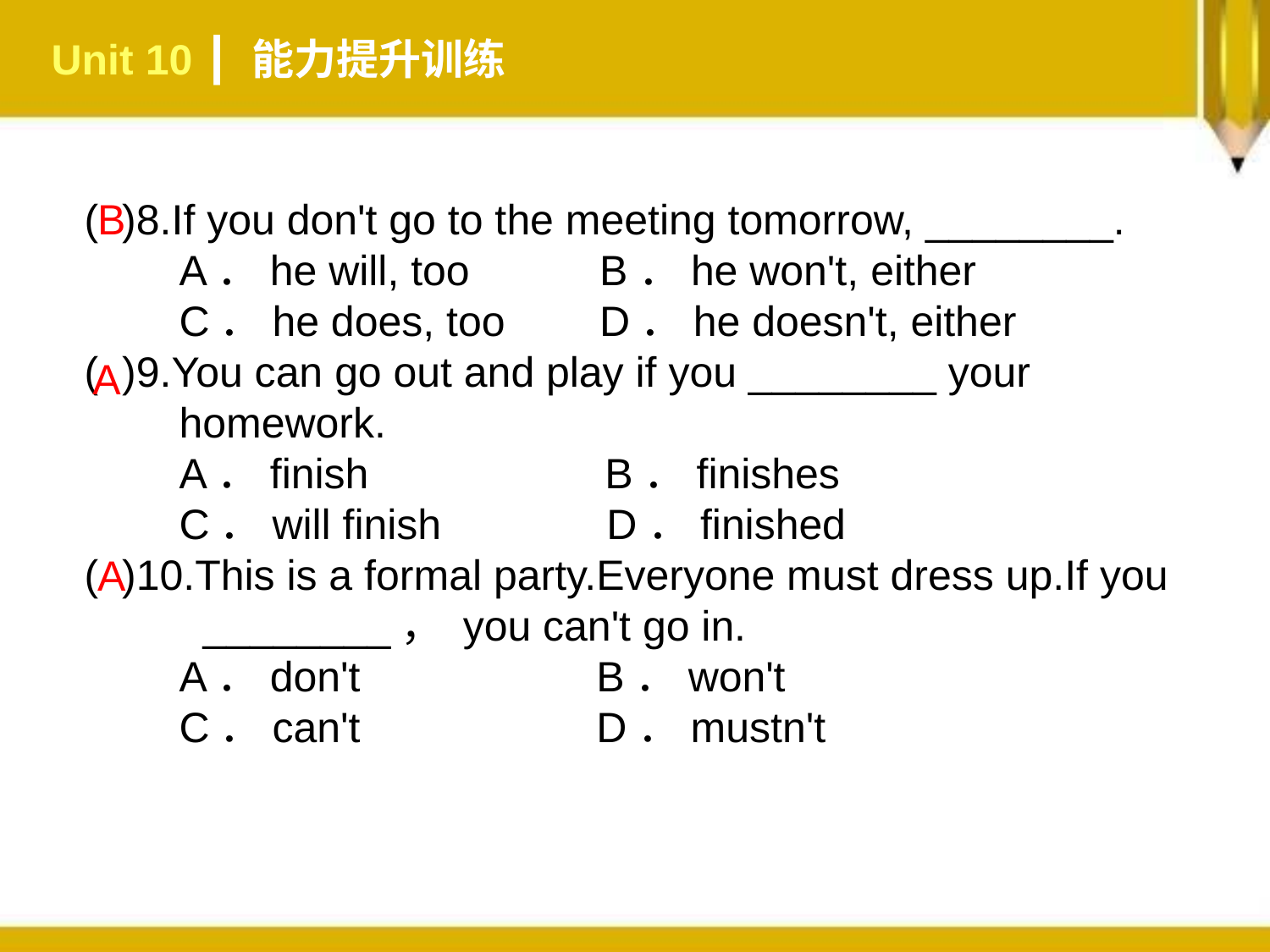

Unit 10 ┃ 能力提升训练
B
(  )8.If you don't go to the meeting tomorrow, ________.
        A．he will, too           B．he won't, either
        C．he does, too        D．he doesn't, either
(  )9.You can go out and play if you ________ your
        homework.
        A．finish                    B．finishes
        C．will finish              D．finished
(  )10.This is a formal party.Everyone must dress up.If you
          ________， you can't go in.
        A．don't                    B．won't
        C．can't                    D．mustn't
 A
A